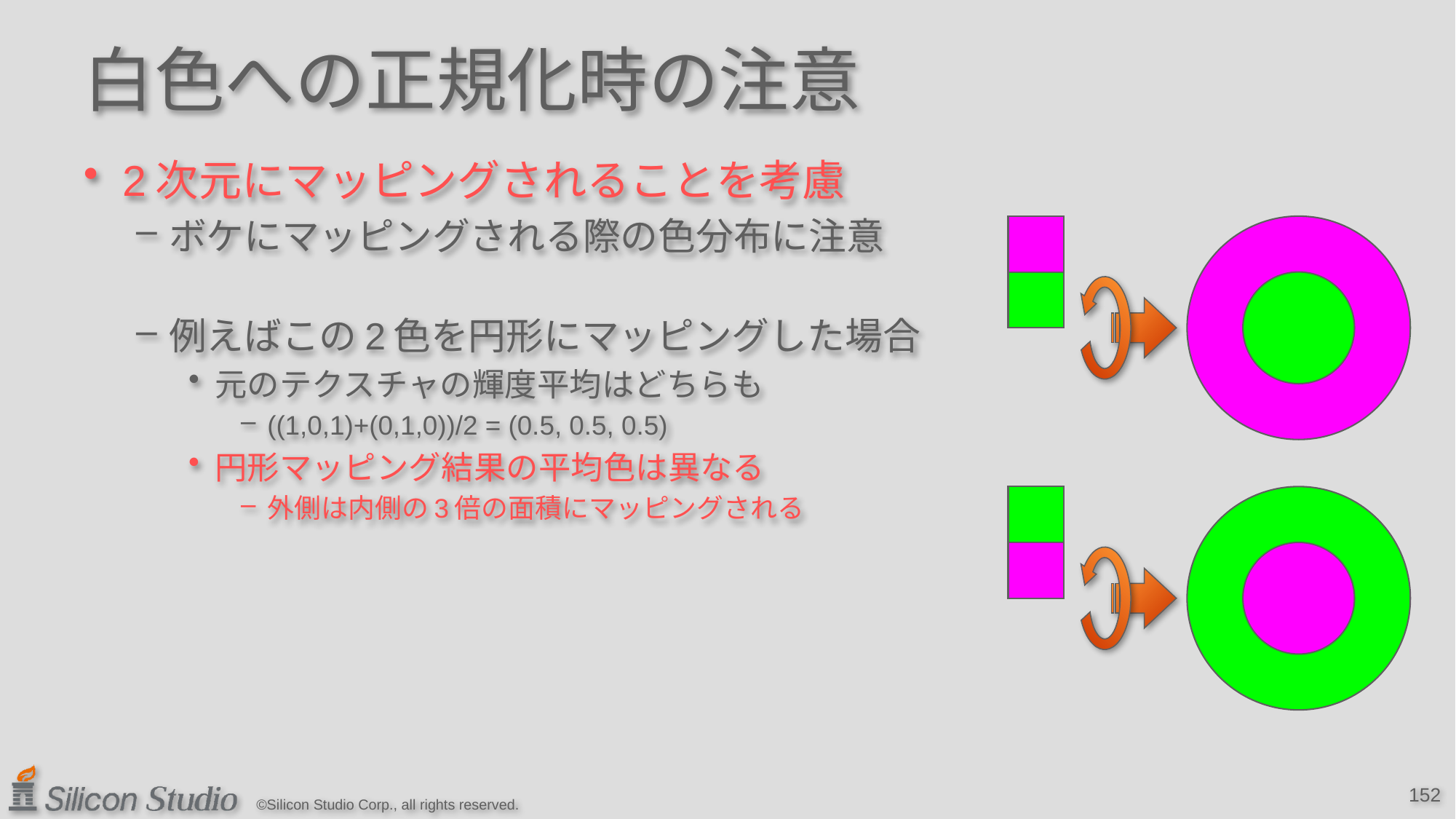

# 白色への正規化時の注意
2次元にマッピングされることを考慮
ボケにマッピングされる際の色分布に注意

例えばこの2色を円形にマッピングした場合
元のテクスチャの輝度平均はどちらも
((1,0,1)+(0,1,0))/2 = (0.5, 0.5, 0.5)
円形マッピング結果の平均色は異なる
外側は内側の3倍の面積にマッピングされる